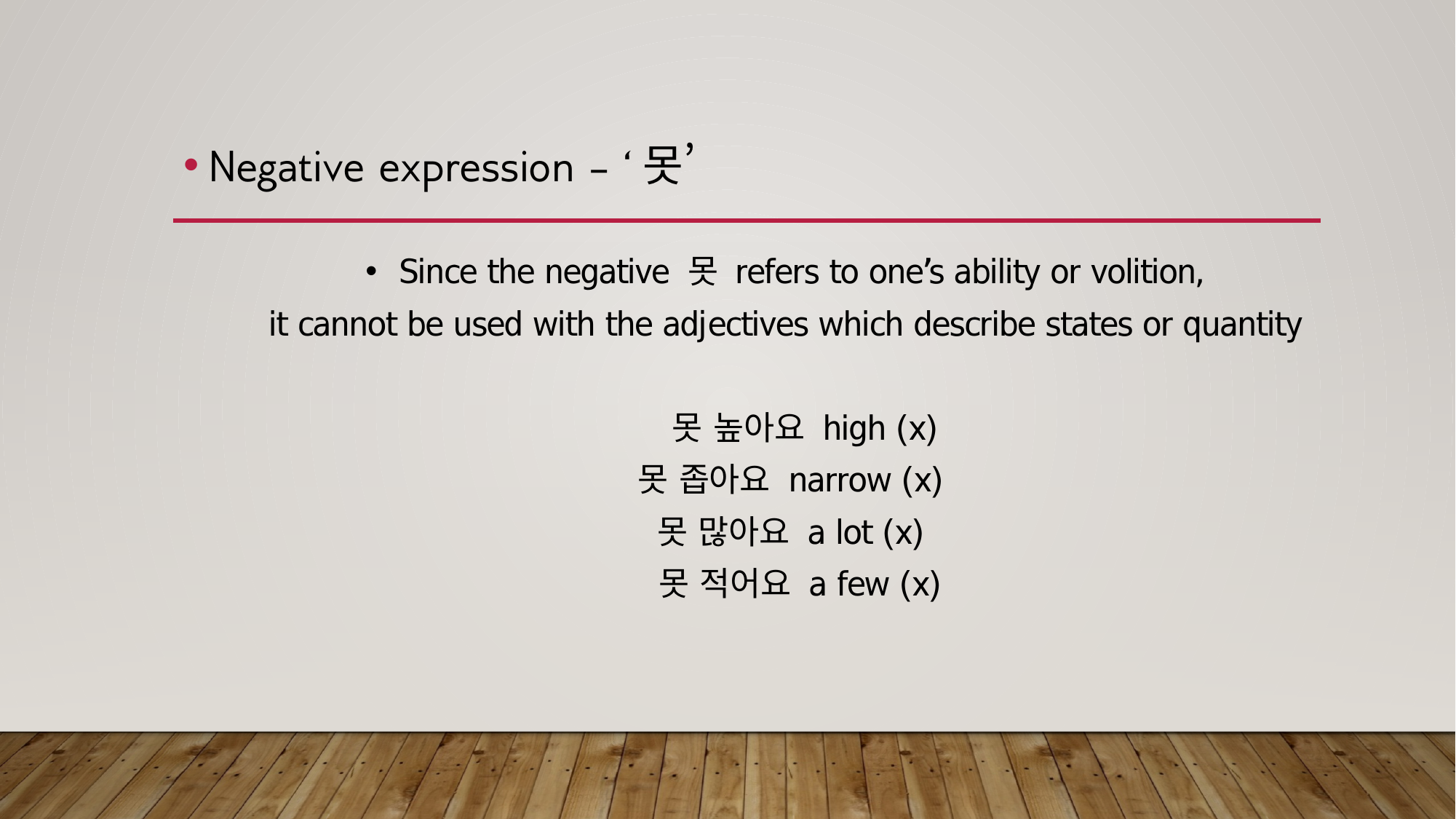

Negative expression – ‘못’
Since the negative 못 refers to one’s ability or volition,
it cannot be used with the adjectives which describe states or quantity

   못 높아요 high (x)
못 좁아요 narrow (x)
못 많아요 a lot (x)
 못 적어요 a few (x)